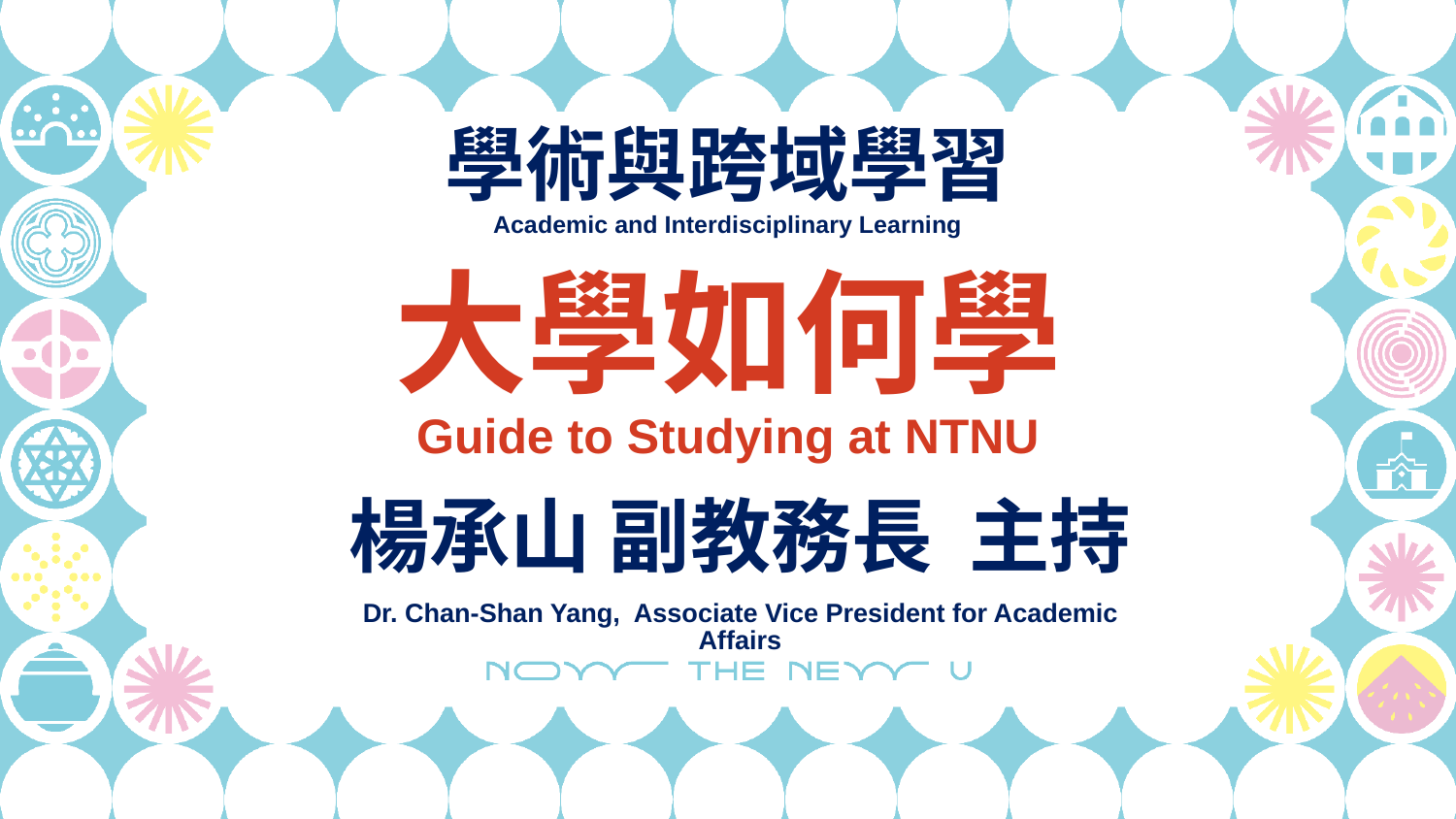

學術與跨域學習
Academic and Interdisciplinary Learning
大學如何學
Guide to Studying at NTNU
楊承山 副教務長  主持
Dr. Chan-Shan Yang,  Associate Vice President for Academic Affairs